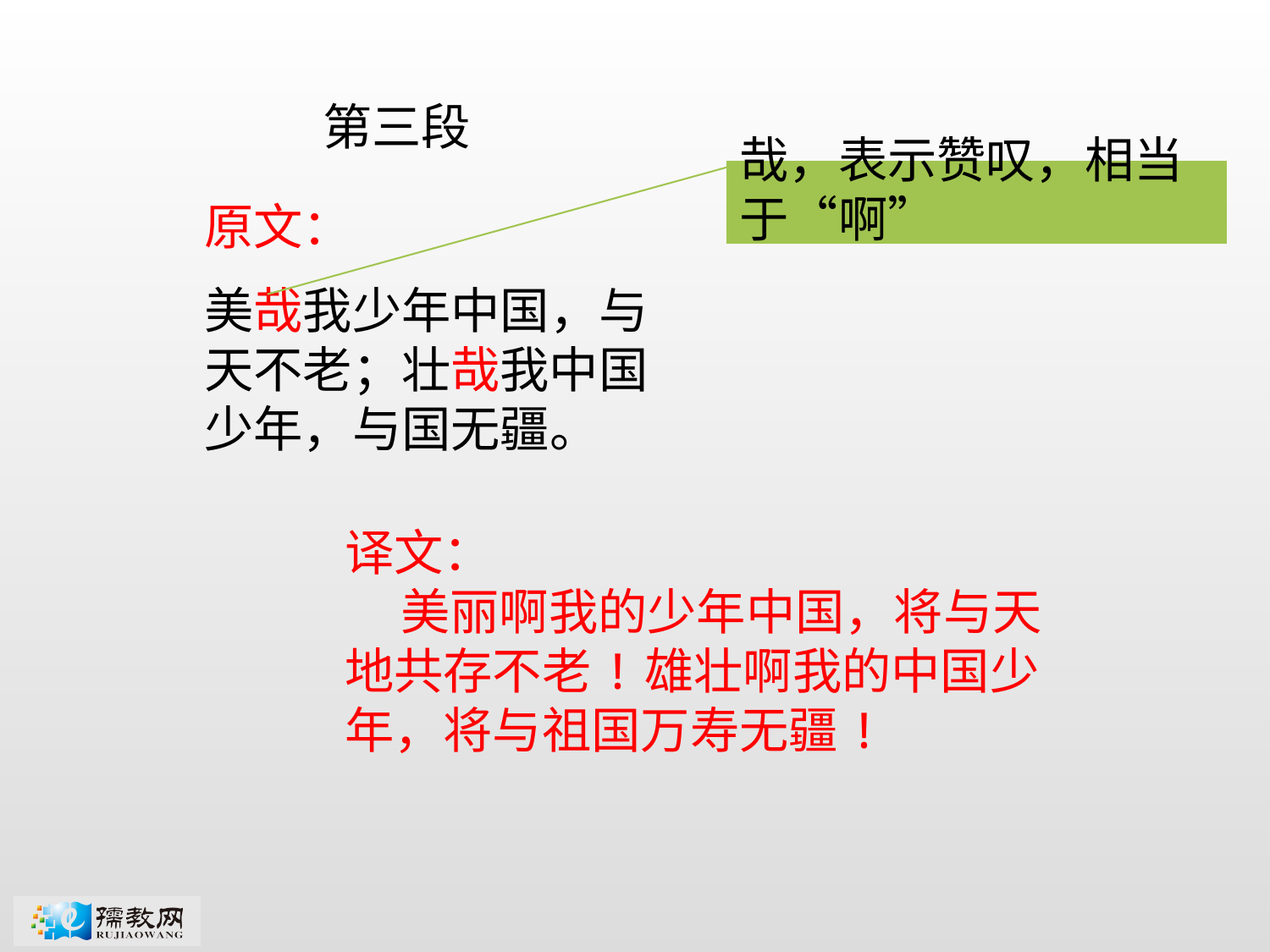

第三段

哉，表示赞叹，相当于“啊”

原文：
美哉我少年中国，与天不老；壮哉我中国少年，与国无疆。
译文：
    美丽啊我的少年中国，将与天地共存不老!雄壮啊我的中国少年，将与祖国万寿无疆!